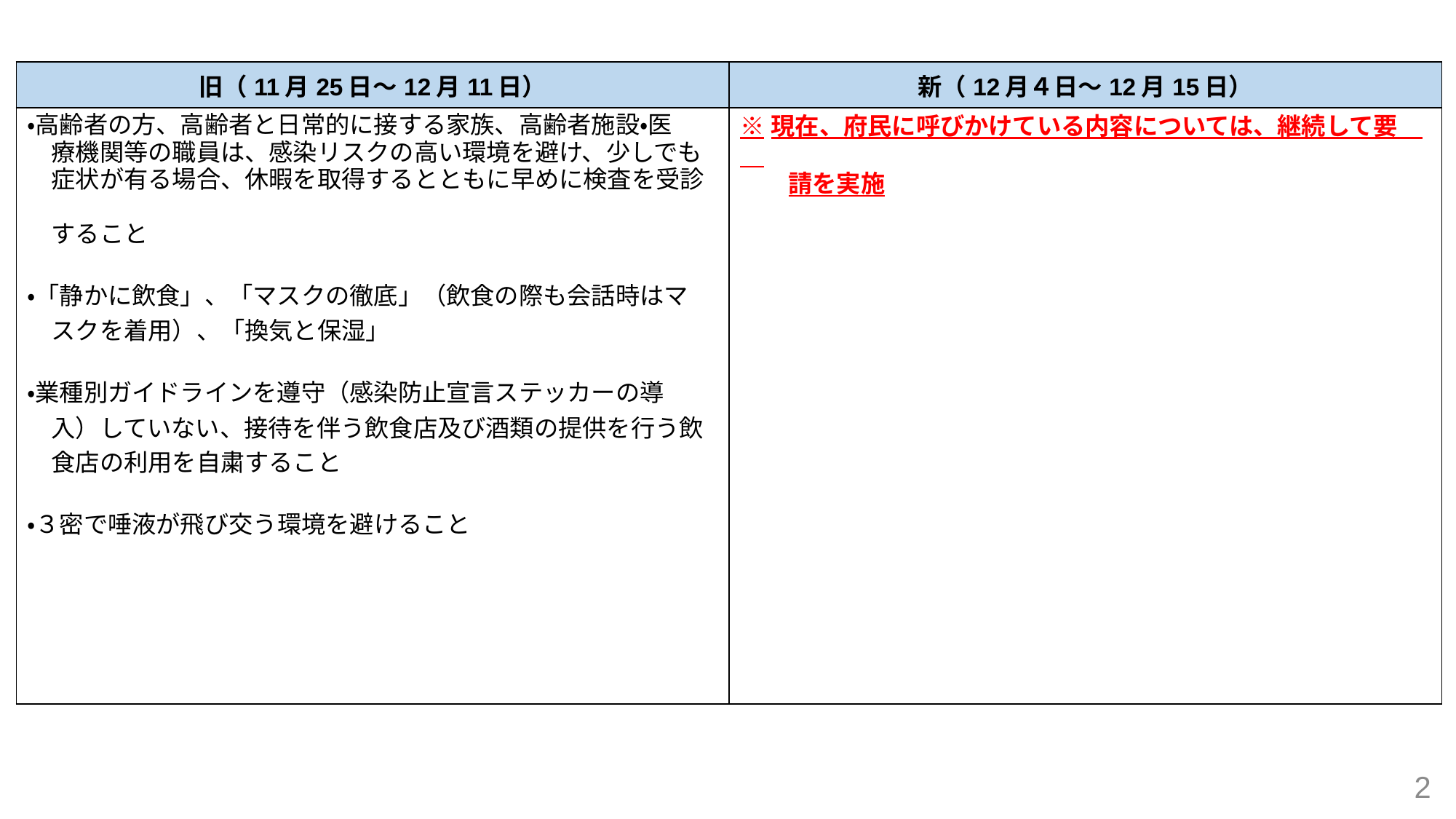

| 旧（11月25日～12月11日） | 新（12月４日～12月15日） |
| --- | --- |
| ・高齢者の方、高齢者と日常的に接する家族、高齢者施設・医 　療機関等の職員は、感染リスクの高い環境を避け、少しでも 　症状が有る場合、休暇を取得するとともに早めに検査を受診　 　すること ・「静かに飲食」、「マスクの徹底」（飲食の際も会話時はマ　 　スクを着用）、「換気と保湿」 ・業種別ガイドラインを遵守（感染防止宣言ステッカーの導 　入）していない、接待を伴う飲食店及び酒類の提供を行う飲 　食店の利用を自粛すること ・３密で唾液が飛び交う環境を避けること | ※現在、府民に呼びかけている内容については、継続して要　　 　　請を実施 |
2